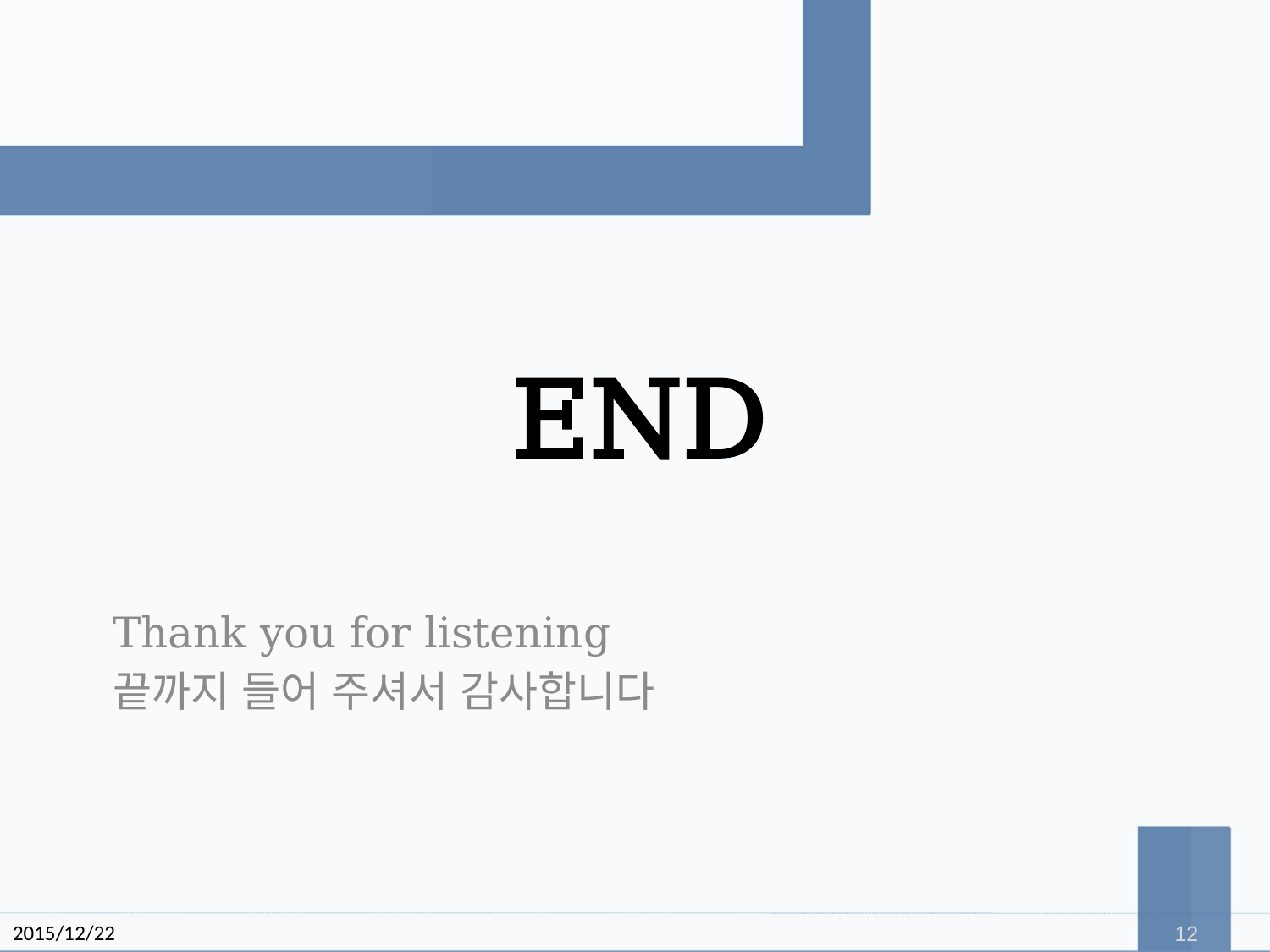

# END

Thank you for listening
끝까지 들어 주셔서 감사합니다

2015/12/22
12